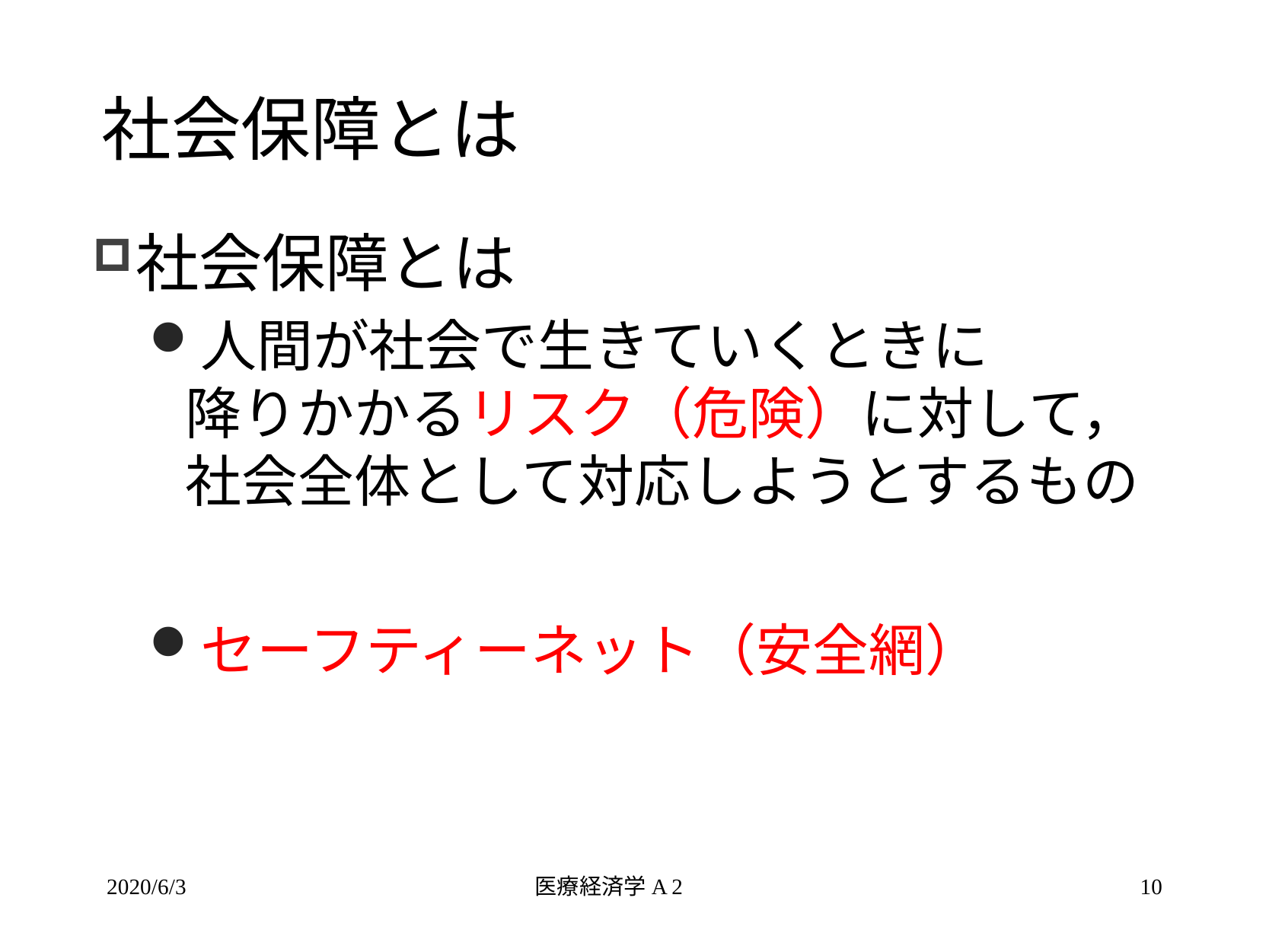

# 社会保障とは
社会保障とは
人間が社会で生きていくときに
降りかかるリスク（危険）に対して，
社会全体として対応しようとするもの

セーフティーネット（安全網）

2020/6/3
医療経済学A 2
10